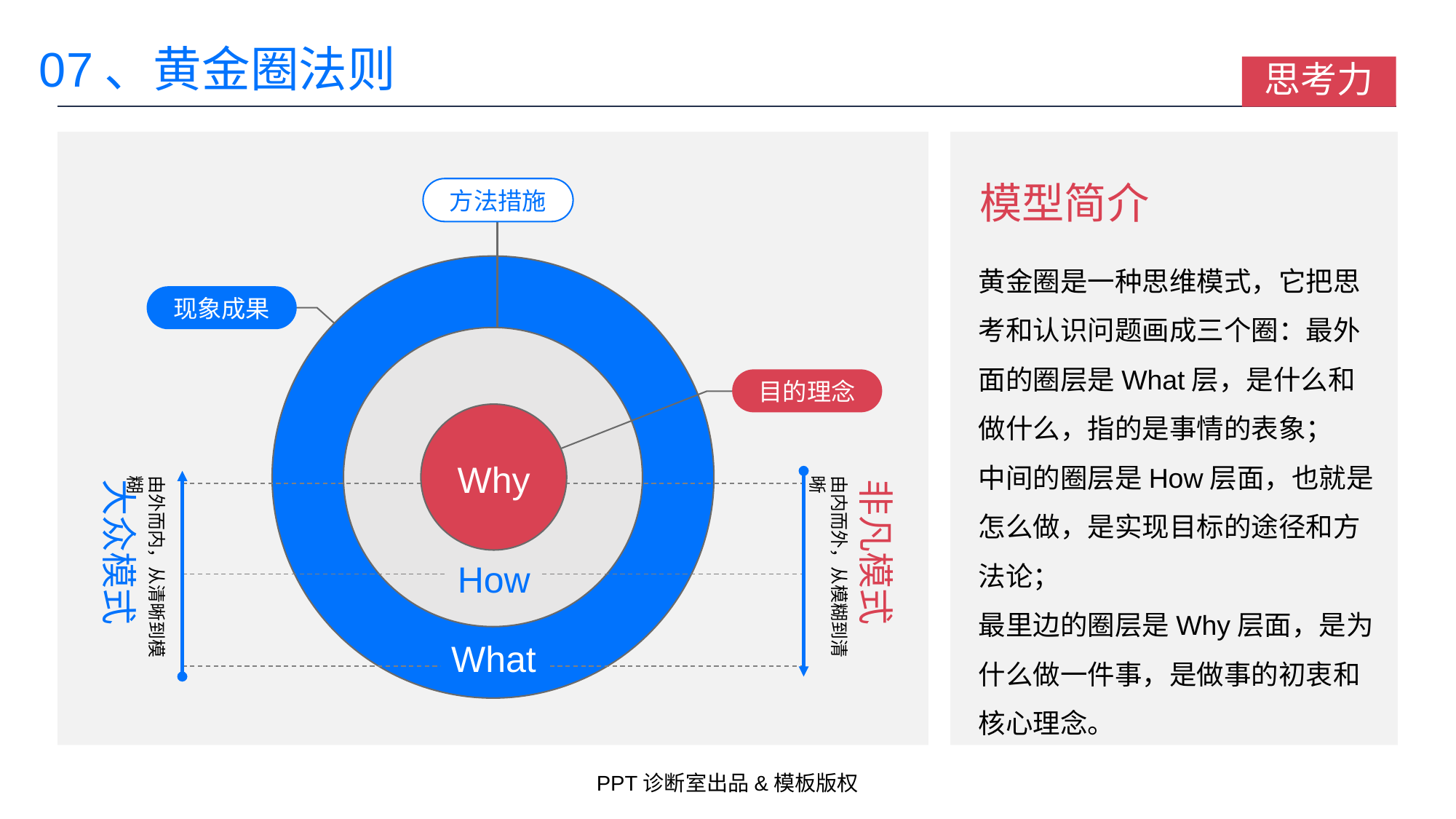

07、黄金圈法则
思考力

模型简介
方法措施

现象成果

目的理念

Why
由外而内，从清晰到模糊
大众模式
由内而外，从模糊到清晰
非凡模式
How

What
黄金圈是一种思维模式，它把思考和认识问题画成三个圈：最外面的圈层是What层，是什么和做什么，指的是事情的表象；
中间的圈层是How层面，也就是怎么做，是实现目标的途径和方法论；
最里边的圈层是Why层面，是为什么做一件事，是做事的初衷和核心理念。
PPT诊断室出品&模板版权